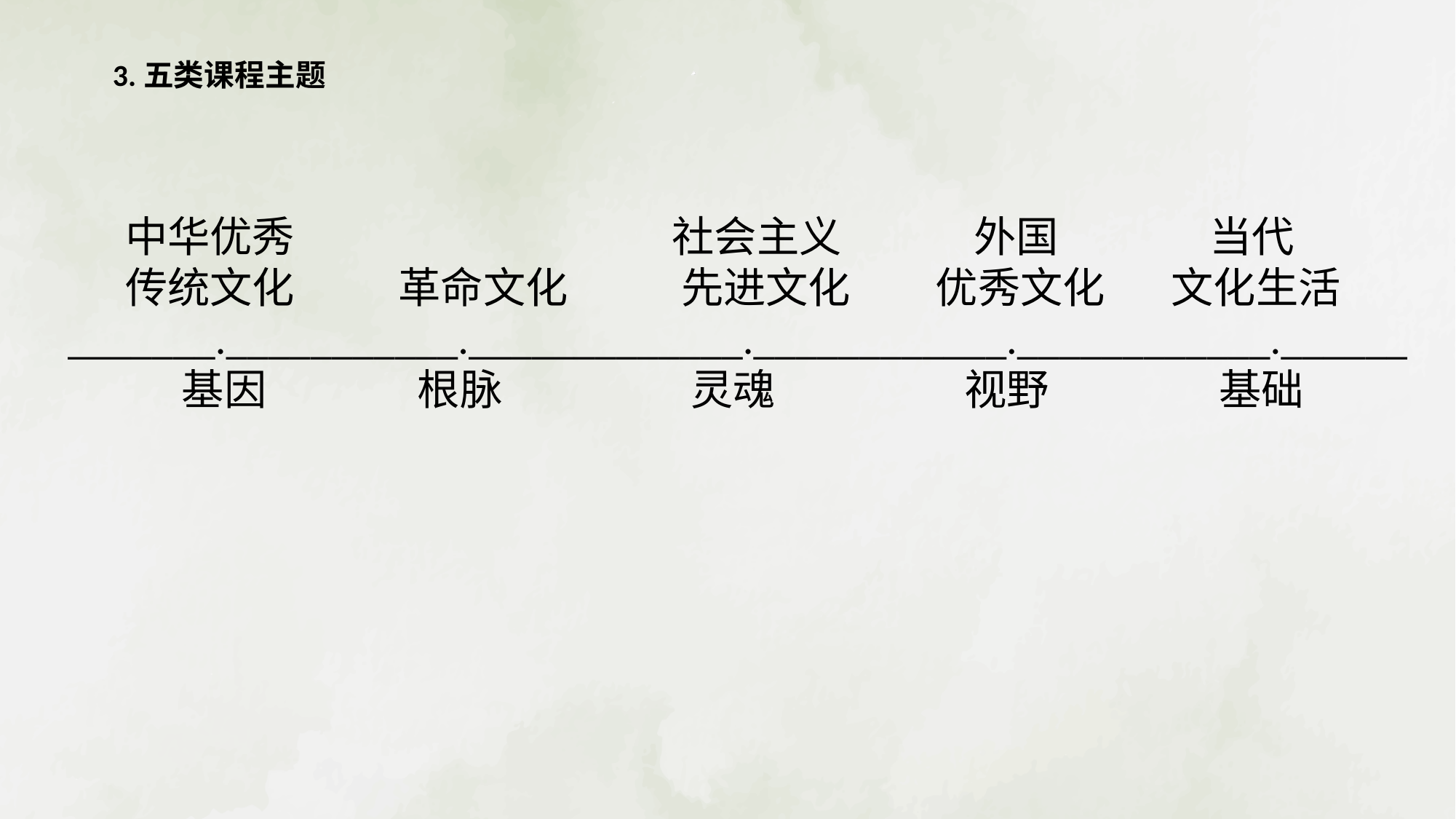

3.五类课程主题
     中华优秀                                        社会主义              外国                当代     传统文化           革命文化            先进文化         优秀文化       文化生活_______.___________._____________.____________.____________.______           基因                根脉                    灵魂                    视野                  基础